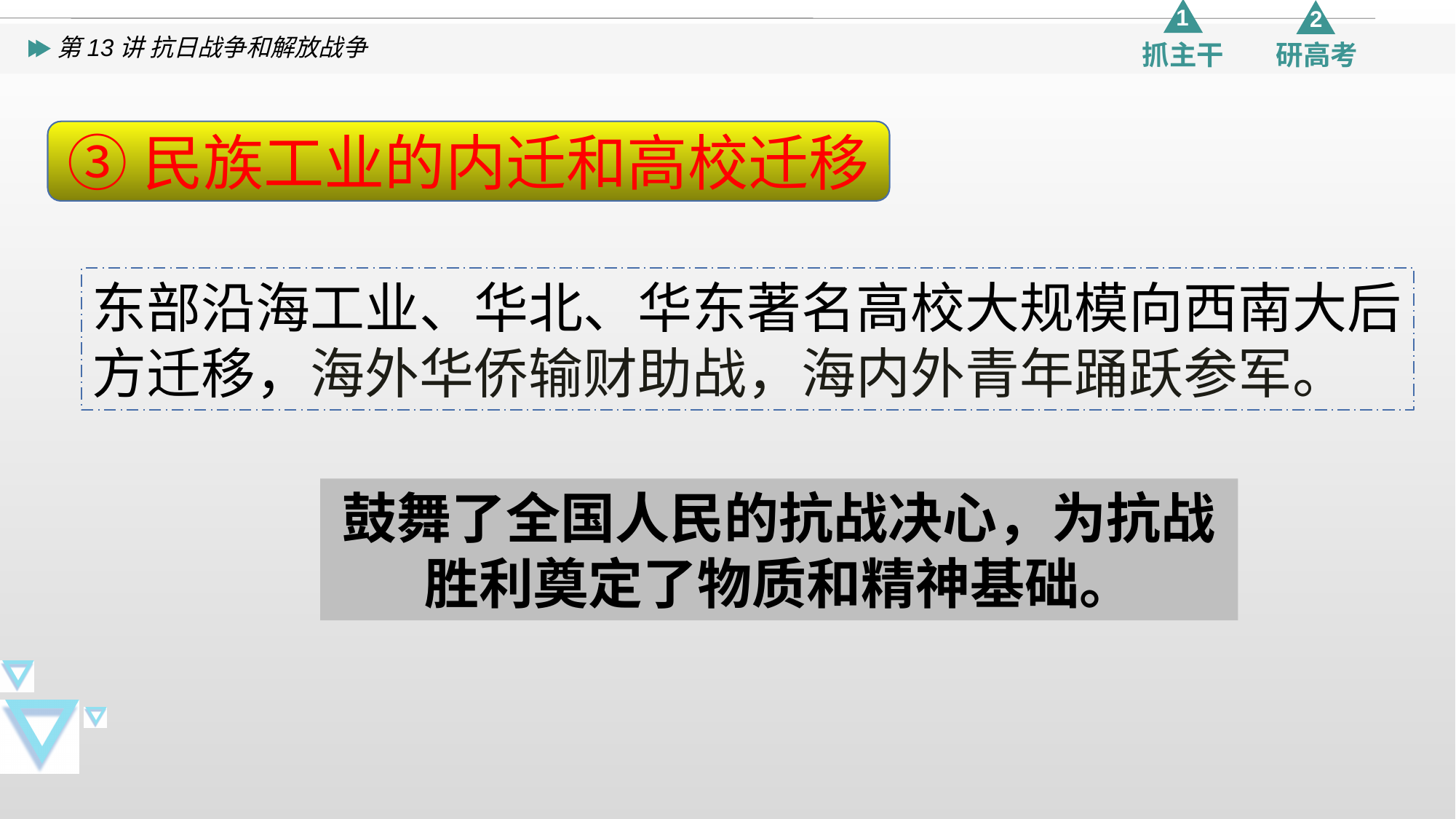

③民族工业的内迁和高校迁移
东部沿海工业、华北、华东著名高校大规模向西南大后方迁移，海外华侨输财助战，海内外青年踊跃参军。
鼓舞了全国人民的抗战决心，为抗战胜利奠定了物质和精神基础。